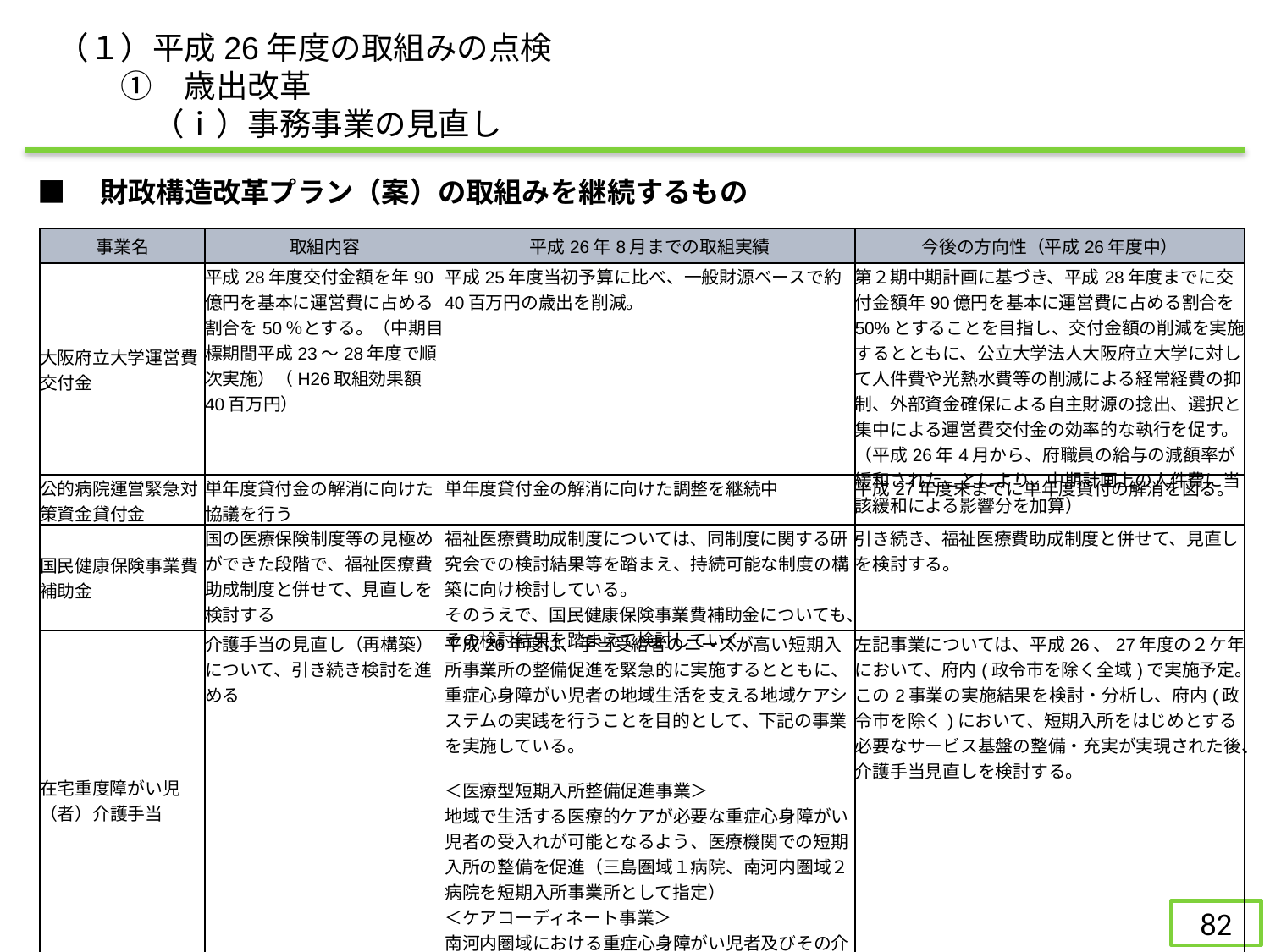

（１）平成26年度の取組みの点検
　　①　歳出改革
　　　（ⅰ）事務事業の見直し
■　財政構造改革プラン（案）の取組みを継続するもの
| 事業名 | 取組内容 | 平成26年8月までの取組実績 | 今後の方向性（平成26年度中） |
| --- | --- | --- | --- |
| 大阪府立大学運営費交付金 | 平成28年度交付金額を年90億円を基本に運営費に占める割合を50％とする。（中期目標期間平成23～28年度で順次実施）（H26取組効果額 40百万円） | 平成25年度当初予算に比べ、一般財源ベースで約40百万円の歳出を削減。 | 第２期中期計画に基づき、平成28年度までに交付金額年90億円を基本に運営費に占める割合を50%とすることを目指し、交付金額の削減を実施するとともに、公立大学法人大阪府立大学に対して人件費や光熱水費等の削減による経常経費の抑制、外部資金確保による自主財源の捻出、選択と集中による運営費交付金の効率的な執行を促す。（平成26年4月から、府職員の給与の減額率が緩和されたことにより、中期計画上の人件費に当該緩和による影響分を加算） |
| 公的病院運営緊急対策資金貸付金 | 単年度貸付金の解消に向けた協議を行う | 単年度貸付金の解消に向けた調整を継続中 | 平成27年度末までに単年度貸付の解消を図る。 |
| 国民健康保険事業費補助金 | 国の医療保険制度等の見極めができた段階で、福祉医療費助成制度と併せて、見直しを検討する | 福祉医療費助成制度については、同制度に関する研究会での検討結果等を踏まえ、持続可能な制度の構築に向け検討している。 そのうえで、国民健康保険事業費補助金についても、その検討結果を踏まえて検討していく。 | 引き続き、福祉医療費助成制度と併せて、見直しを検討する。 |
| 在宅重度障がい児（者）介護手当 | 介護手当の見直し（再構築）について、引き続き検討を進める | 平成26年度は、手当受給者のニーズが高い短期入所事業所の整備促進を緊急的に実施するとともに、重症心身障がい児者の地域生活を支える地域ケアシステムの実践を行うことを目的として、下記の事業を実施している。 ＜医療型短期入所整備促進事業＞ 地域で生活する医療的ケアが必要な重症心身障がい児者の受入れが可能となるよう、医療機関での短期入所の整備を促進（三島圏域１病院、南河内圏域２病院を短期入所事業所として指定） ＜ケアコーディネート事業＞ 南河内圏域における重症心身障がい児者及びその介護者の実態やサービスのニーズ等について、アンケート調査を実施中。今後、福祉サービスの体験会等を実施予定。 | 左記事業については、平成26、27年度の２ケ年において、府内(政令市を除く全域)で実施予定。 この2事業の実施結果を検討・分析し、府内(政令市を除く)において、短期入所をはじめとする必要なサービス基盤の整備・充実が実現された後、介護手当見直しを検討する。 |
82